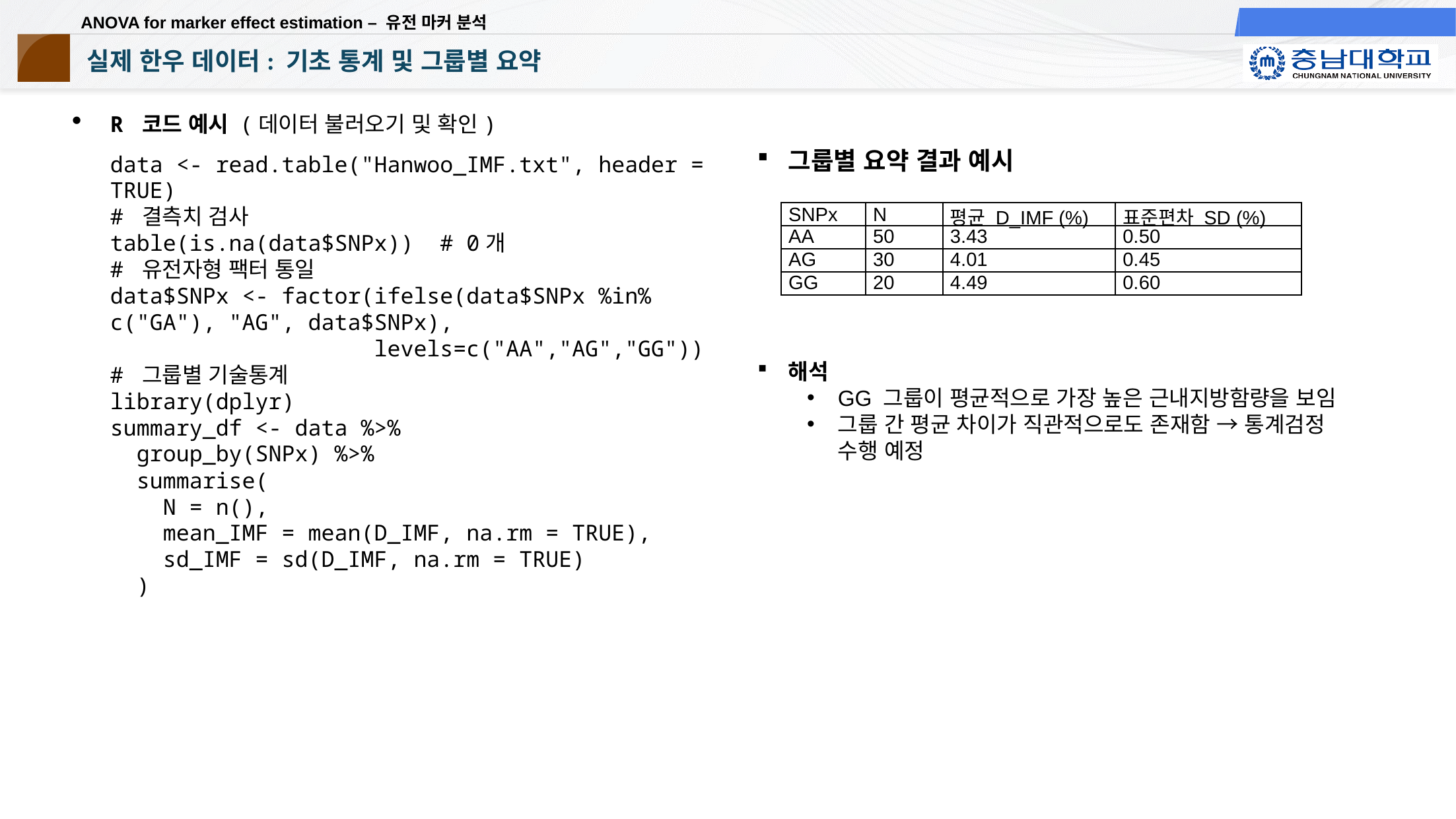

# 실제 한우 데이터: 기초 통계 및 그룹별 요약
R 코드 예시 (데이터 불러오기 및 확인)
data <- read.table("Hanwoo_IMF.txt", header = TRUE)
# 결측치 검사
table(is.na(data$SNPx))  # 0개
# 유전자형 팩터 통일
data$SNPx <- factor(ifelse(data$SNPx %in% c("GA"), "AG", data$SNPx),
                    levels=c("AA","AG","GG"))
# 그룹별 기술통계
library(dplyr)
summary_df <- data %>%
  group_by(SNPx) %>%
  summarise(
    N = n(),
    mean_IMF = mean(D_IMF, na.rm = TRUE),
    sd_IMF = sd(D_IMF, na.rm = TRUE)
  )
그룹별 요약 결과 예시
| SNPx | N | 평균 D\_IMF (%) | 표준편차 SD (%) |
| --- | --- | --- | --- |
| AA | 50 | 3.43 | 0.50 |
| AG | 30 | 4.01 | 0.45 |
| GG | 20 | 4.49 | 0.60 |
해석
GG 그룹이 평균적으로 가장 높은 근내지방함량을 보임
그룹 간 평균 차이가 직관적으로도 존재함 → 통계검정 수행 예정